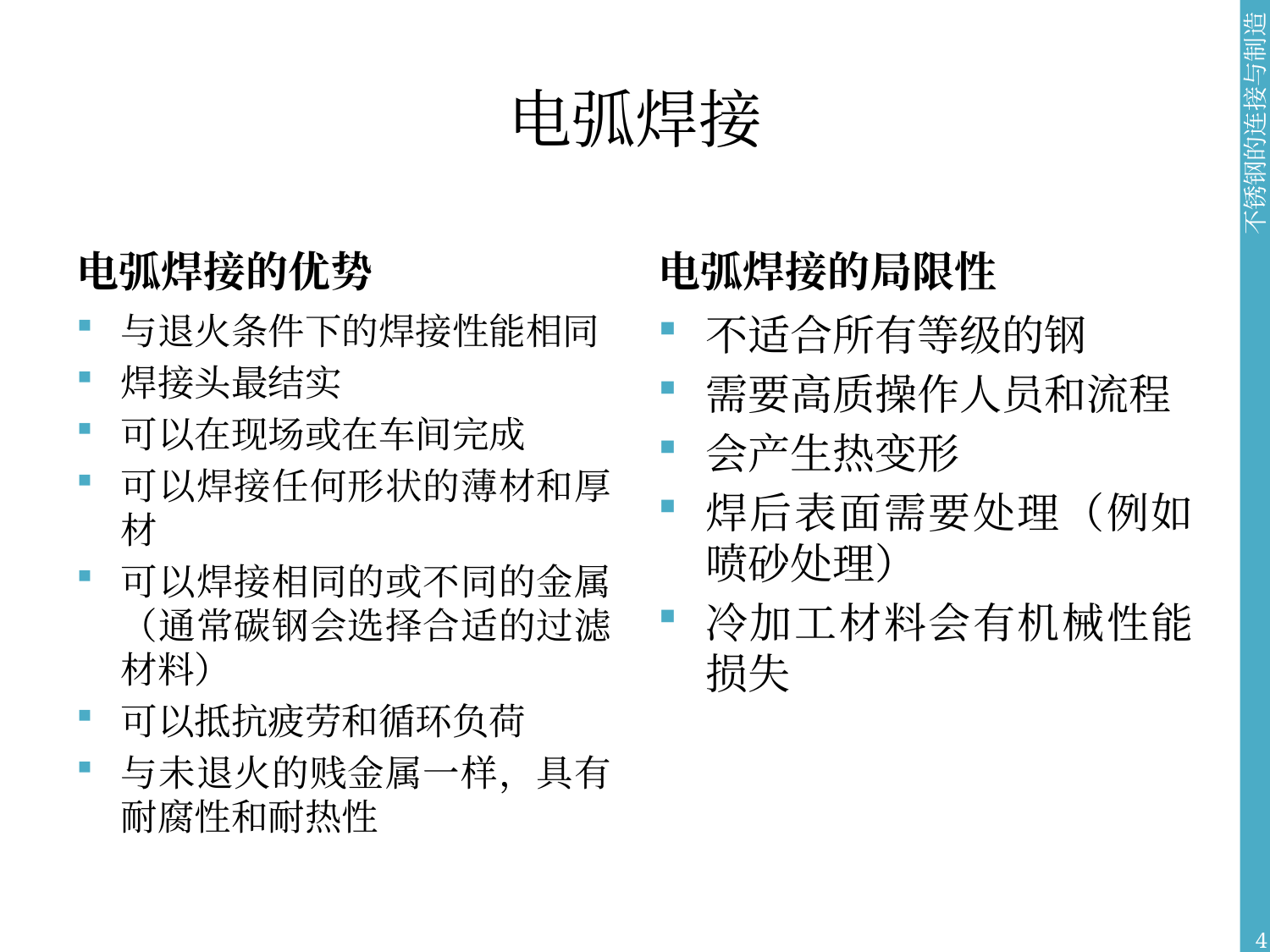

# 电弧焊接
电弧焊接的优势
电弧焊接的局限性
与退火条件下的焊接性能相同
焊接头最结实
可以在现场或在车间完成
可以焊接任何形状的薄材和厚材
可以焊接相同的或不同的金属（通常碳钢会选择合适的过滤材料）
可以抵抗疲劳和循环负荷
与未退火的贱金属一样，具有耐腐性和耐热性
不适合所有等级的钢
需要高质操作人员和流程
会产生热变形
焊后表面需要处理（例如喷砂处理）
冷加工材料会有机械性能损失
4